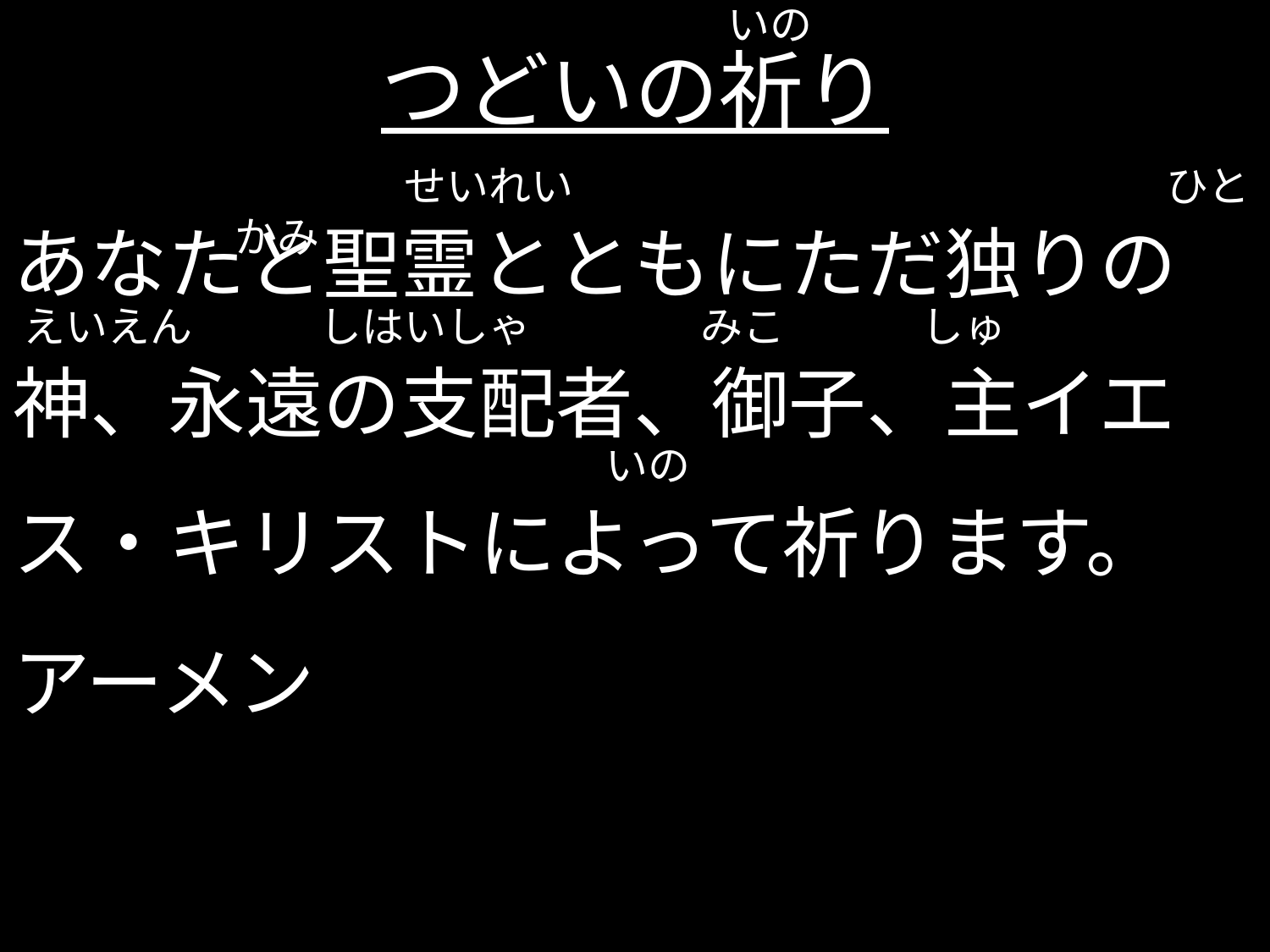

いの
つどいの祈り
　　　　　　　　　せいれい　　　　　　　　　　　　　　ひと　　　　　かみ
あなたと聖霊とともにただ独りの神、永遠の支配者、御子、主イエス・キリストによって祈ります。アーメン

えいえん　　　しはいしゃ　　　　みこ　　　 しゅ
　　　　　　　　　　　　　　いの